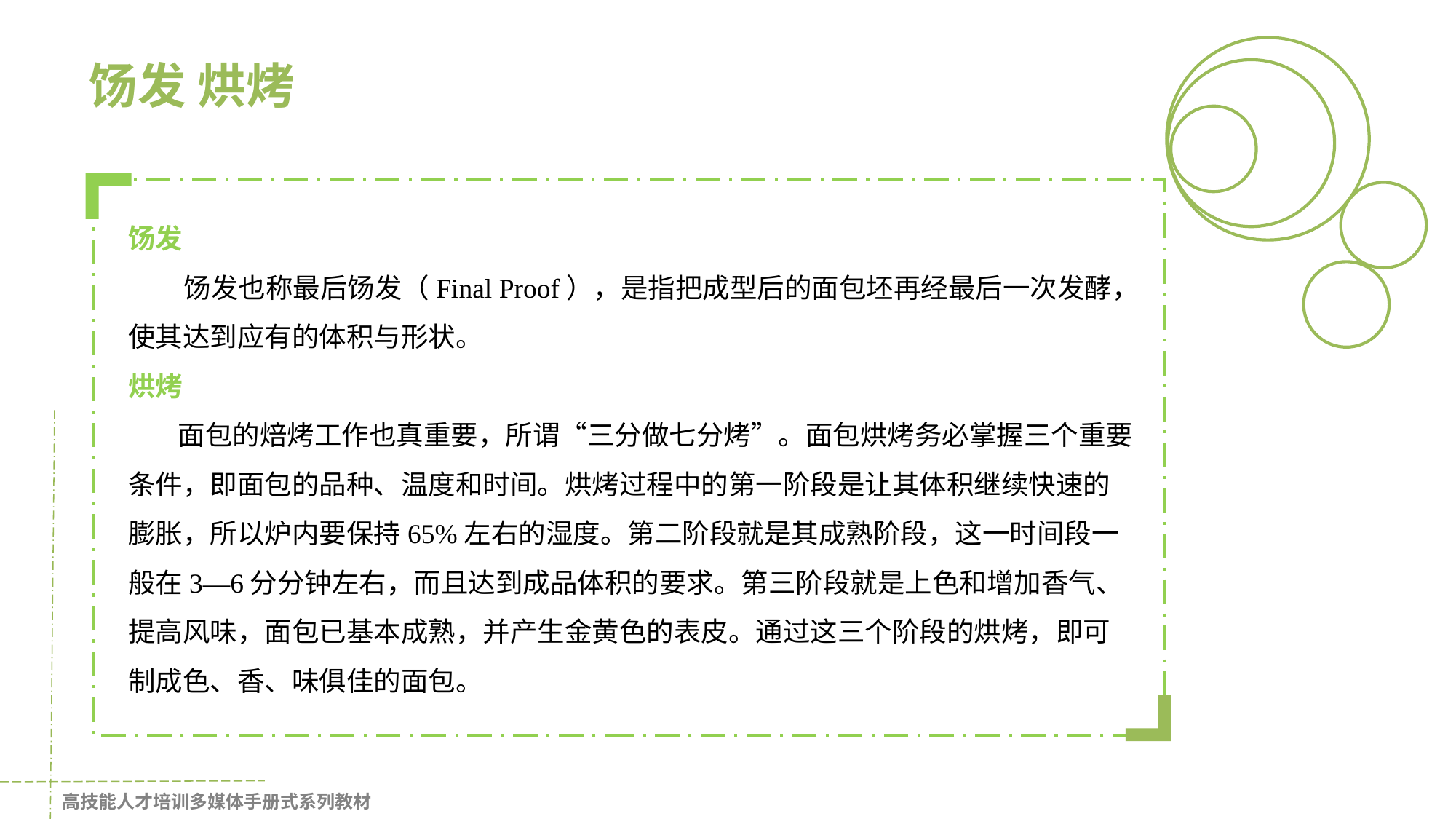

饧发 烘烤

饧发
        饧发也称最后饧发（Final Proof），是指把成型后的面包坯再经最后一次发酵，使其达到应有的体积与形状。
烘烤
       面包的焙烤工作也真重要，所谓“三分做七分烤”。面包烘烤务必掌握三个重要条件，即面包的品种、温度和时间。烘烤过程中的第一阶段是让其体积继续快速的膨胀，所以炉内要保持65%左右的湿度。第二阶段就是其成熟阶段，这一时间段一般在3—6分分钟左右，而且达到成品体积的要求。第三阶段就是上色和增加香气、提高风味，面包已基本成熟，并产生金黄色的表皮。通过这三个阶段的烘烤，即可制成色、香、味俱佳的面包。